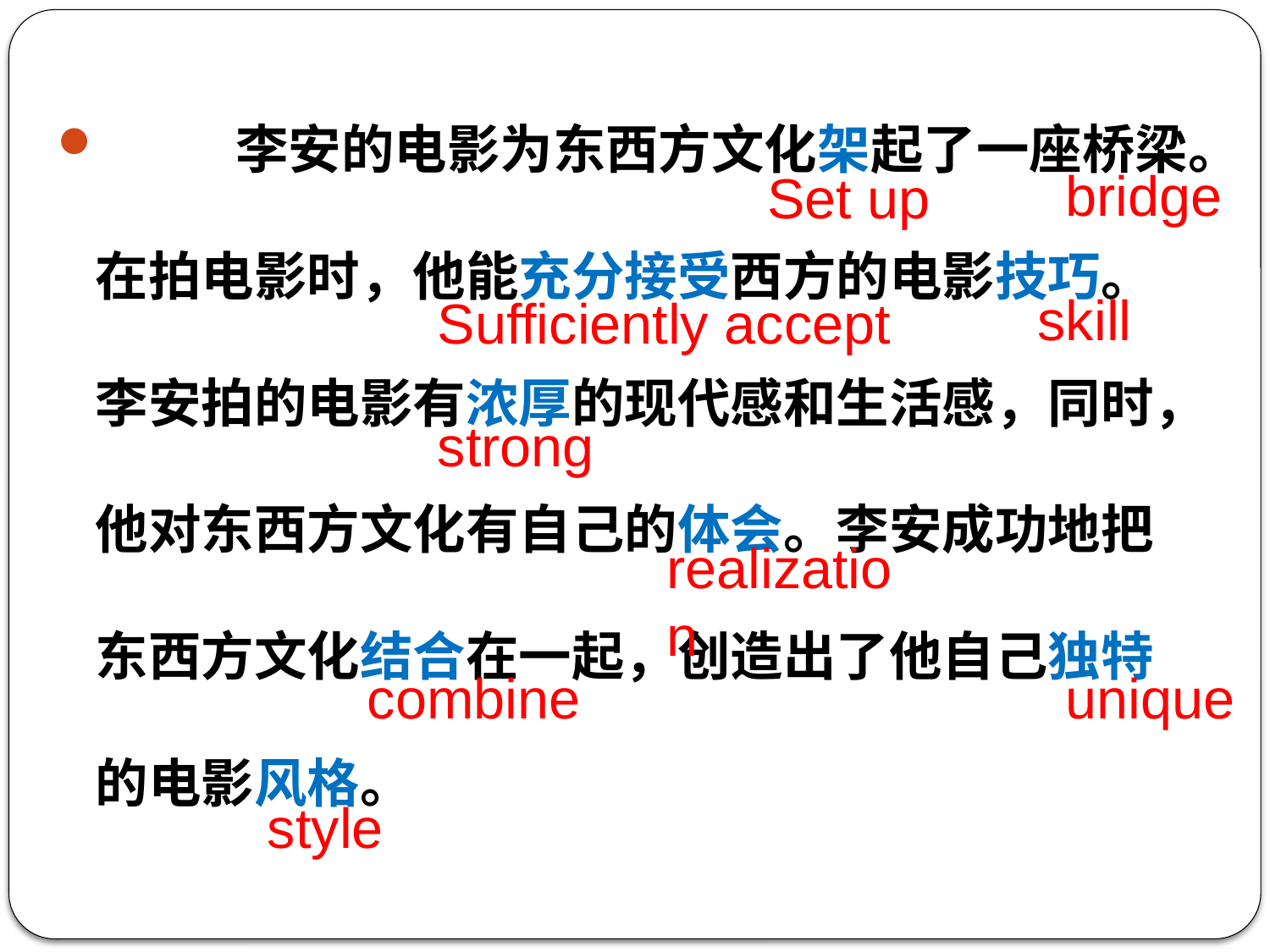

李安的电影为东西方文化架起了一座桥梁。在拍电影时，他能充分接受西方的电影技巧。李安拍的电影有浓厚的现代感和生活感，同时，他对东西方文化有自己的体会。李安成功地把东西方文化结合在一起，创造出了他自己独特的电影风格。
bridge
Set up
skill
Sufficiently accept
strong
realization
combine
unique
style